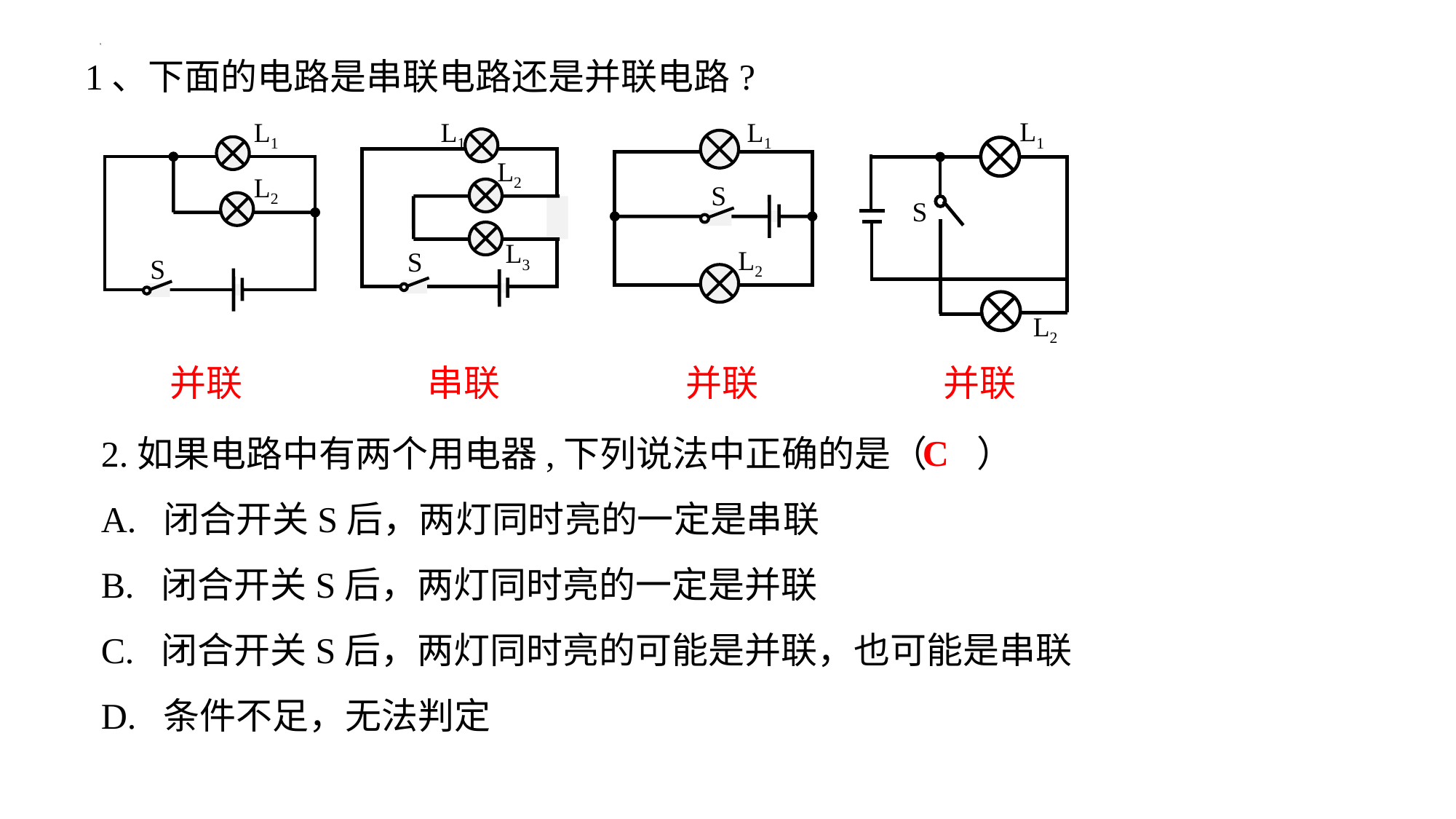

1、下面的电路是串联电路还是并联电路?
L1

S
L2
L1

L2

S

L1

L2

L3

S

L1

S

L2

并联
串联
并联
并联
2.如果电路中有两个用电器,下列说法中正确的是（      ）
A.  闭合开关S后，两灯同时亮的一定是串联
B.  闭合开关S后，两灯同时亮的一定是并联
C.  闭合开关S后，两灯同时亮的可能是并联，也可能是串联
D.  条件不足，无法判定
C